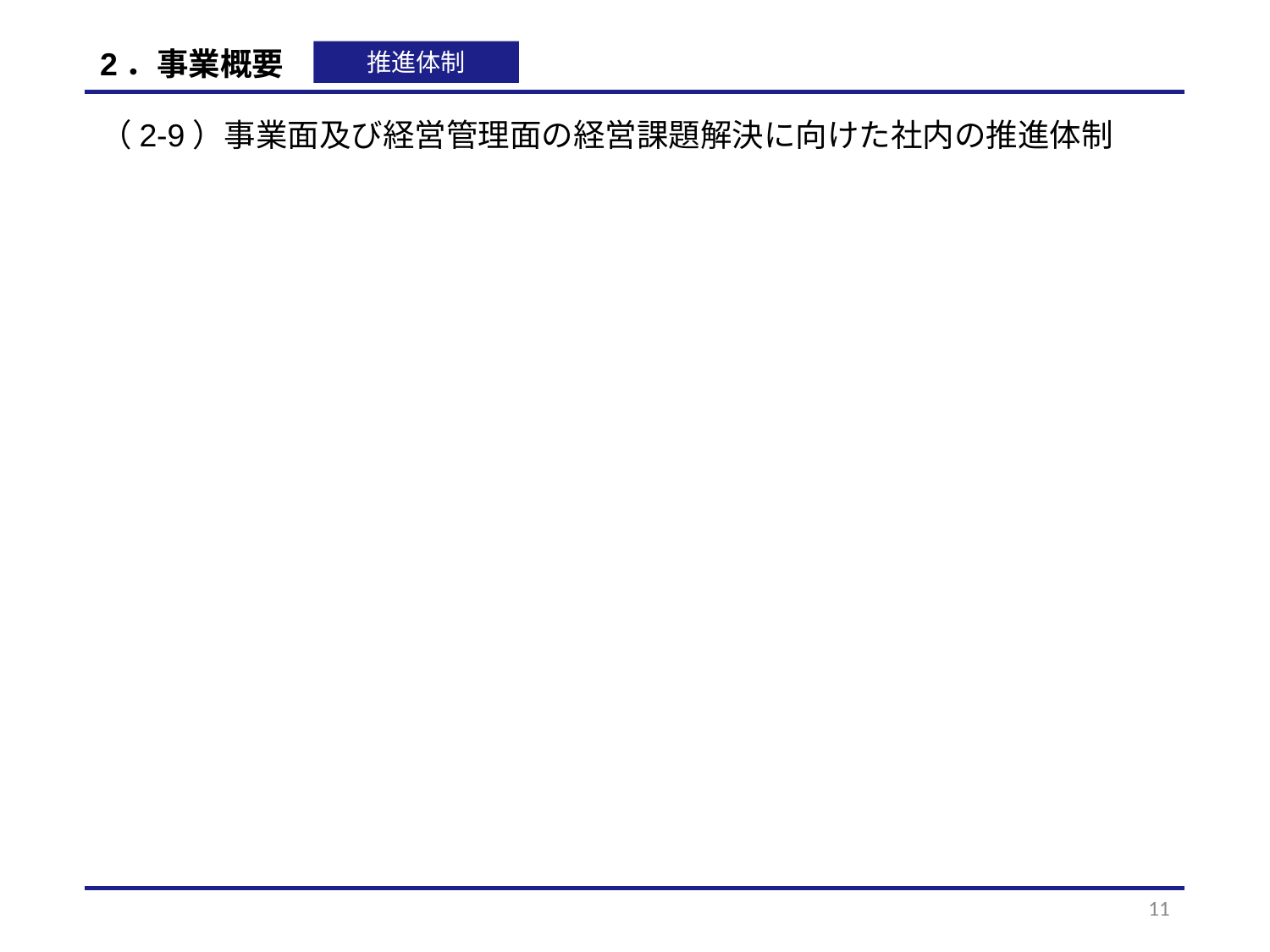

# 2．事業概要
推進体制
（2-9）事業面及び経営管理面の経営課題解決に向けた社内の推進体制

11